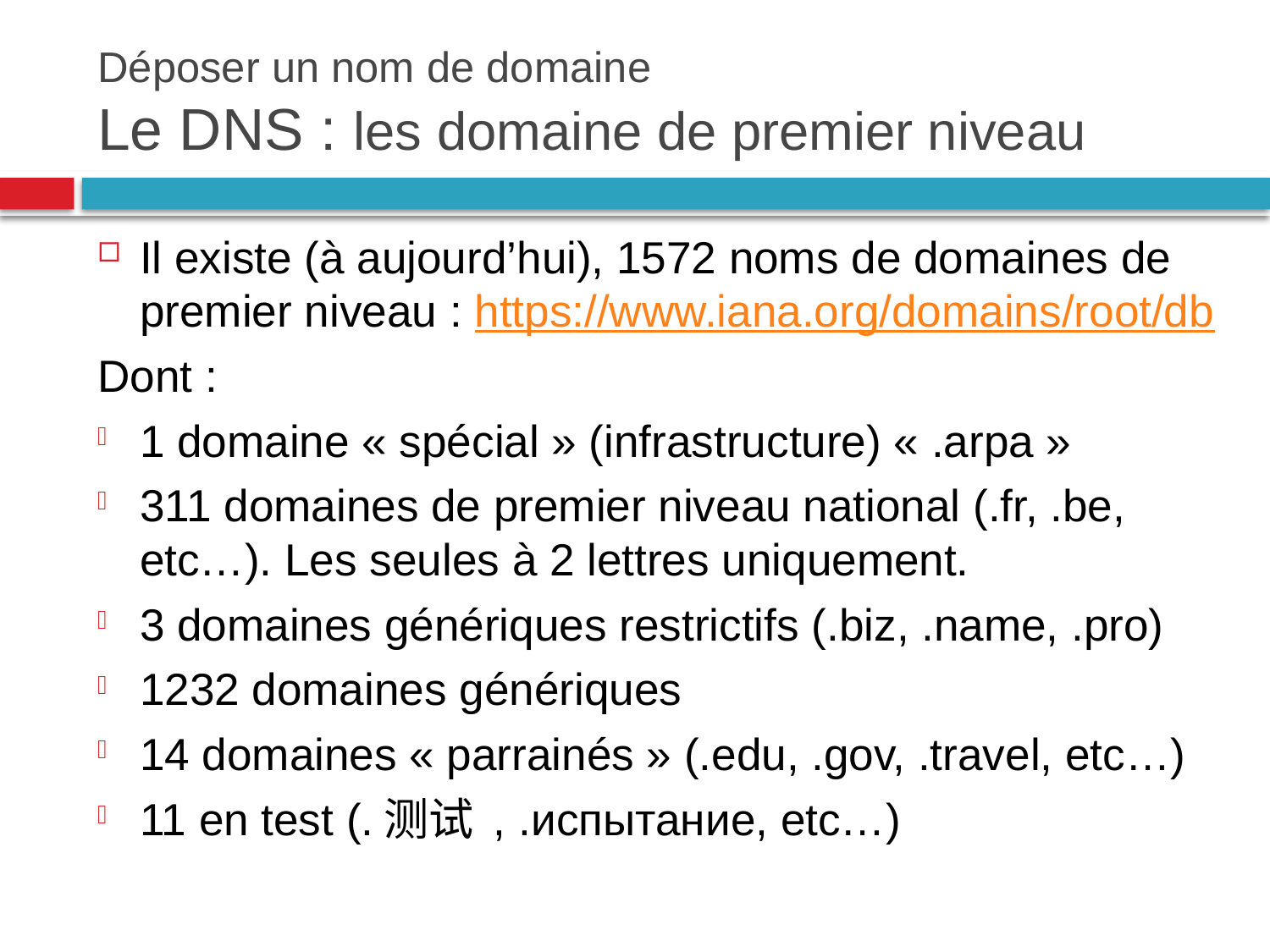

# Déposer un nom de domaine Le DNS : les domaine de premier niveau
Il existe (à aujourd’hui), 1572 noms de domaines de premier niveau : https://www.iana.org/domains/root/db
Dont :
1 domaine « spécial » (infrastructure) « .arpa »
311 domaines de premier niveau national (.fr, .be, etc…). Les seules à 2 lettres uniquement.
3 domaines génériques restrictifs (.biz, .name, .pro)
1232 domaines génériques
14 domaines « parrainés » (.edu, .gov, .travel, etc…)
11 en test (.测试 , .испытание, etc…)